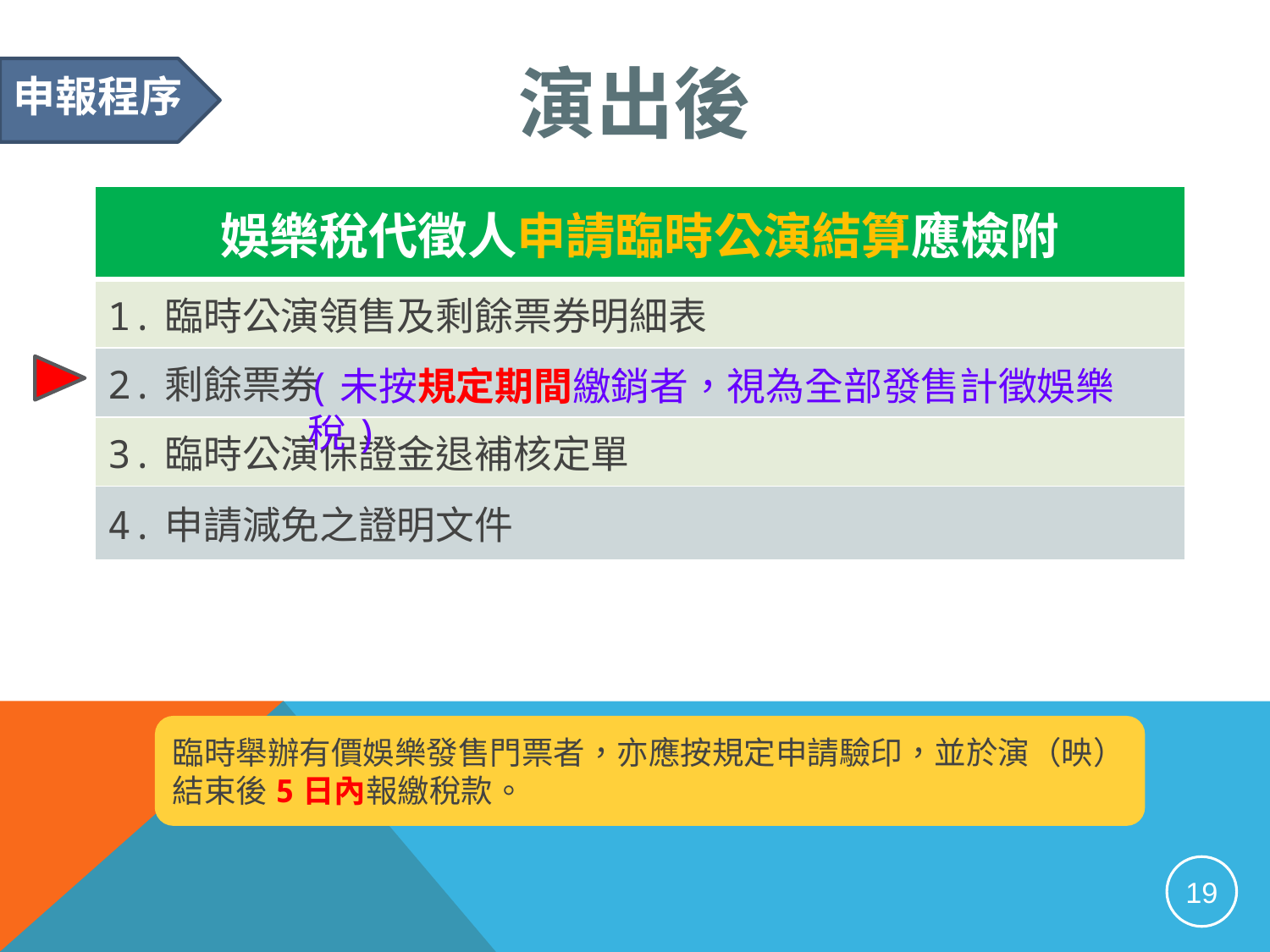

演出後
申報程序

| 娛樂稅代徵人申請臨時公演結算應檢附 |
| --- |
| 1.臨時公演領售及剩餘票券明細表 |
| 2.剩餘票券 |
| 3.臨時公演保證金退補核定單 |
| 4.申請減免之證明文件 |

(未按規定期間繳銷者，視為全部發售計徵娛樂稅)
臨時舉辦有價娛樂發售門票者，亦應按規定申請驗印，並於演（映）結束後5日內報繳稅款。
19